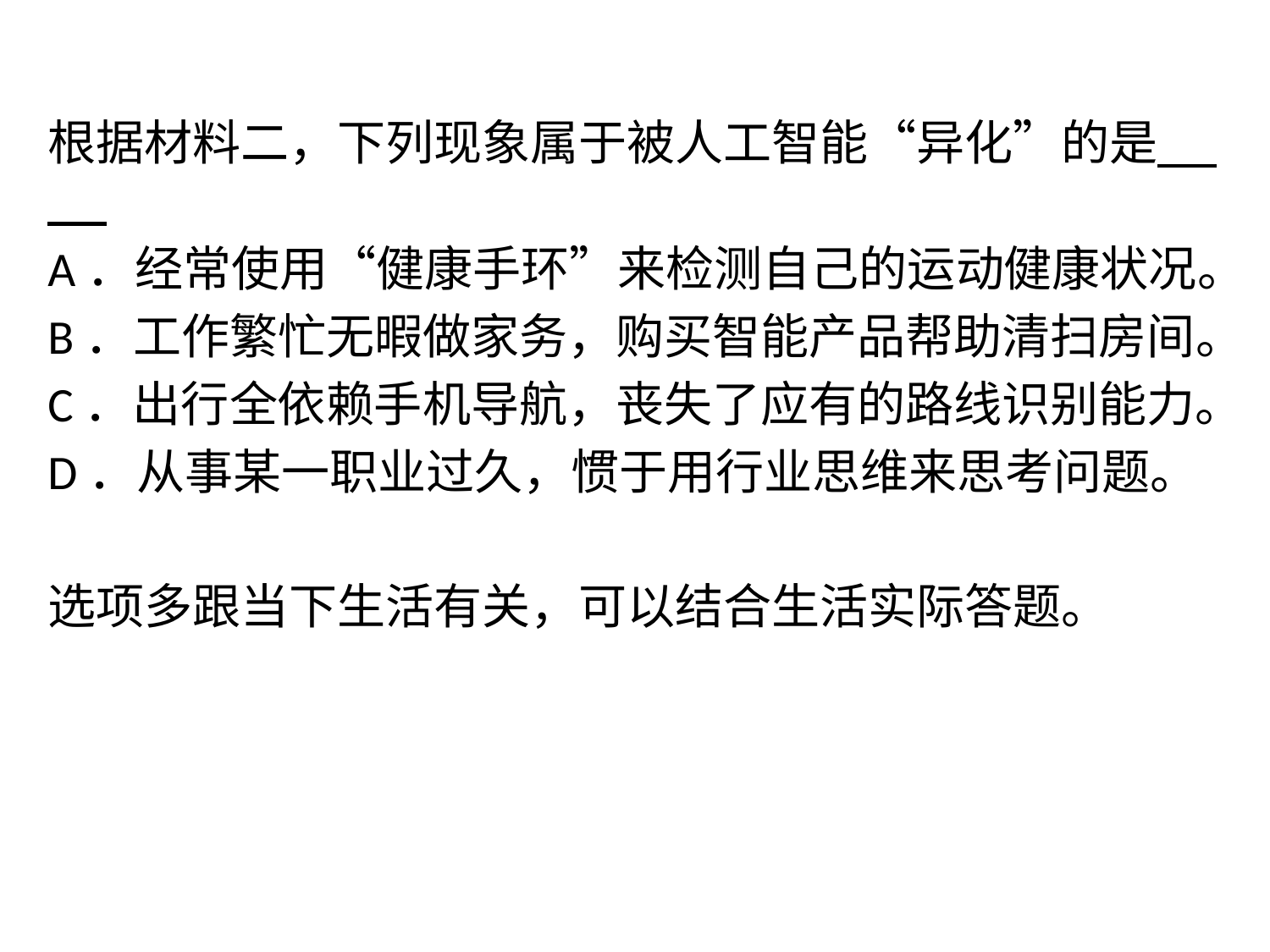

根据材料二，下列现象属于被人工智能“异化”的是
A．经常使用“健康手环”来检测自己的运动健康状况。
B．工作繁忙无暇做家务，购买智能产品帮助清扫房间。
C．出行全依赖手机导航，丧失了应有的路线识别能力。
D．从事某一职业过久，惯于用行业思维来思考问题。

选项多跟当下生活有关，可以结合生活实际答题。